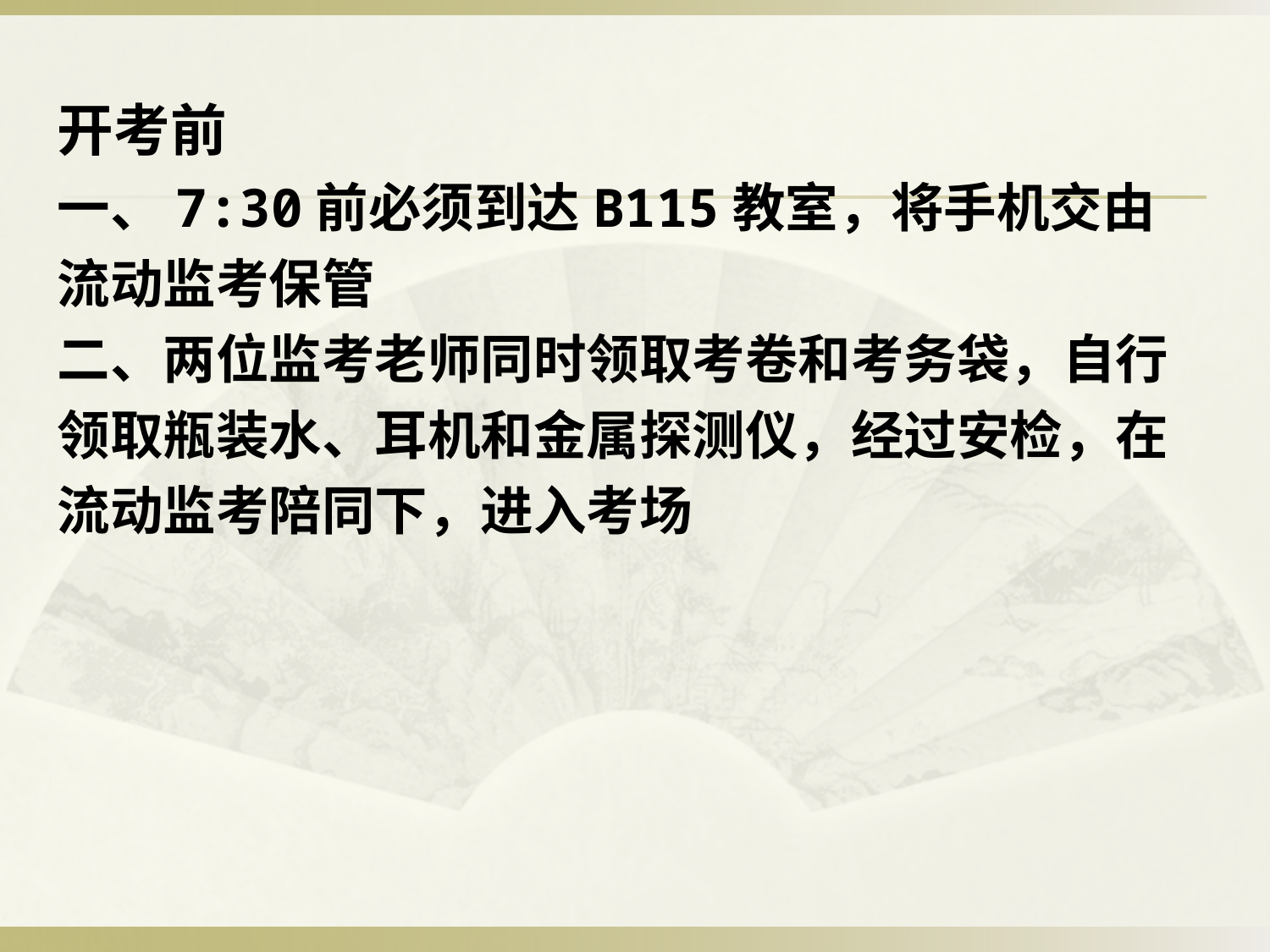

开考前
一、7:30前必须到达B115教室，将手机交由流动监考保管
二、两位监考老师同时领取考卷和考务袋，自行领取瓶装水、耳机和金属探测仪，经过安检，在流动监考陪同下，进入考场